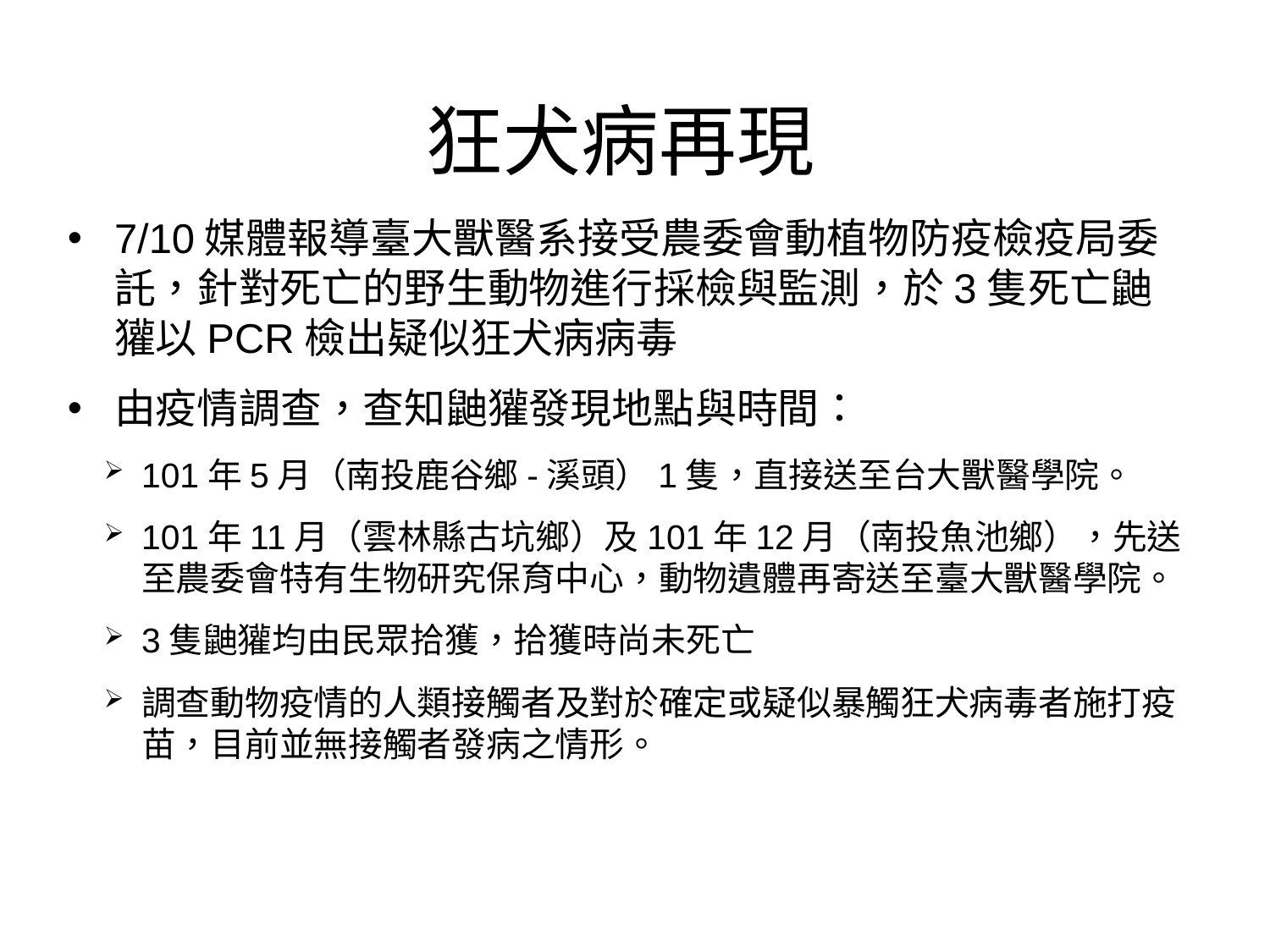

狂犬病再現
7/10媒體報導臺大獸醫系接受農委會動植物防疫檢疫局委託，針對死亡的野生動物進行採檢與監測，於3隻死亡鼬獾以PCR檢出疑似狂犬病病毒
由疫情調查，查知鼬獾發現地點與時間：
101年5月（南投鹿谷鄉-溪頭）1隻，直接送至台大獸醫學院。
101年11月（雲林縣古坑鄉）及101年12月（南投魚池鄉），先送至農委會特有生物研究保育中心，動物遺體再寄送至臺大獸醫學院。
3隻鼬獾均由民眾拾獲，拾獲時尚未死亡
調查動物疫情的人類接觸者及對於確定或疑似暴觸狂犬病毒者施打疫苗，目前並無接觸者發病之情形。